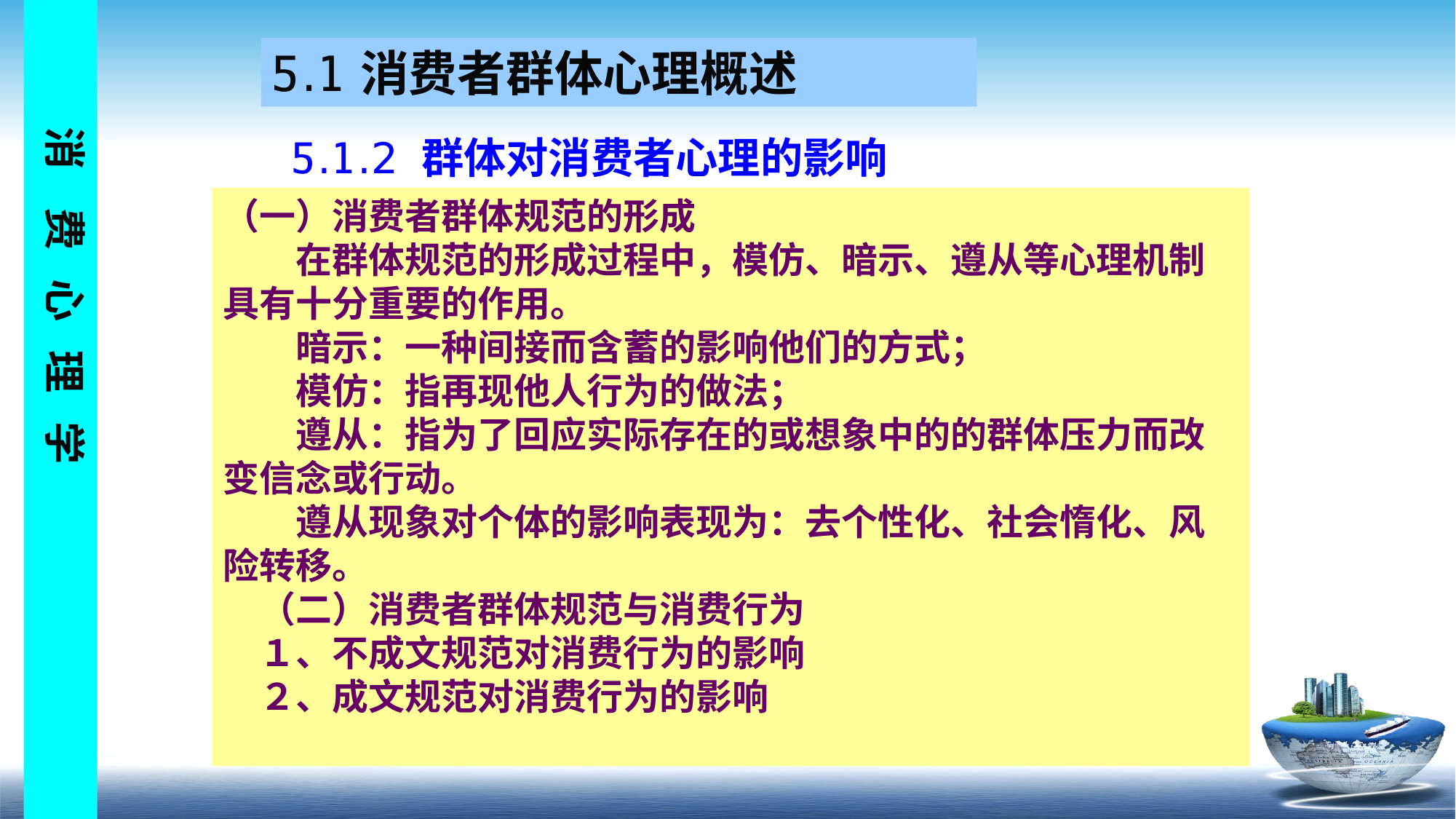

5.1消费者群体心理概述
5.1.2 群体对消费者心理的影响
（一）消费者群体规范的形成
　　在群体规范的形成过程中，模仿、暗示、遵从等心理机制具有十分重要的作用。
　　暗示：一种间接而含蓄的影响他们的方式；
　　模仿：指再现他人行为的做法；
　　遵从：指为了回应实际存在的或想象中的的群体压力而改变信念或行动。
　　遵从现象对个体的影响表现为：去个性化、社会惰化、风险转移。
　（二）消费者群体规范与消费行为
　１、不成文规范对消费行为的影响
　２、成文规范对消费行为的影响